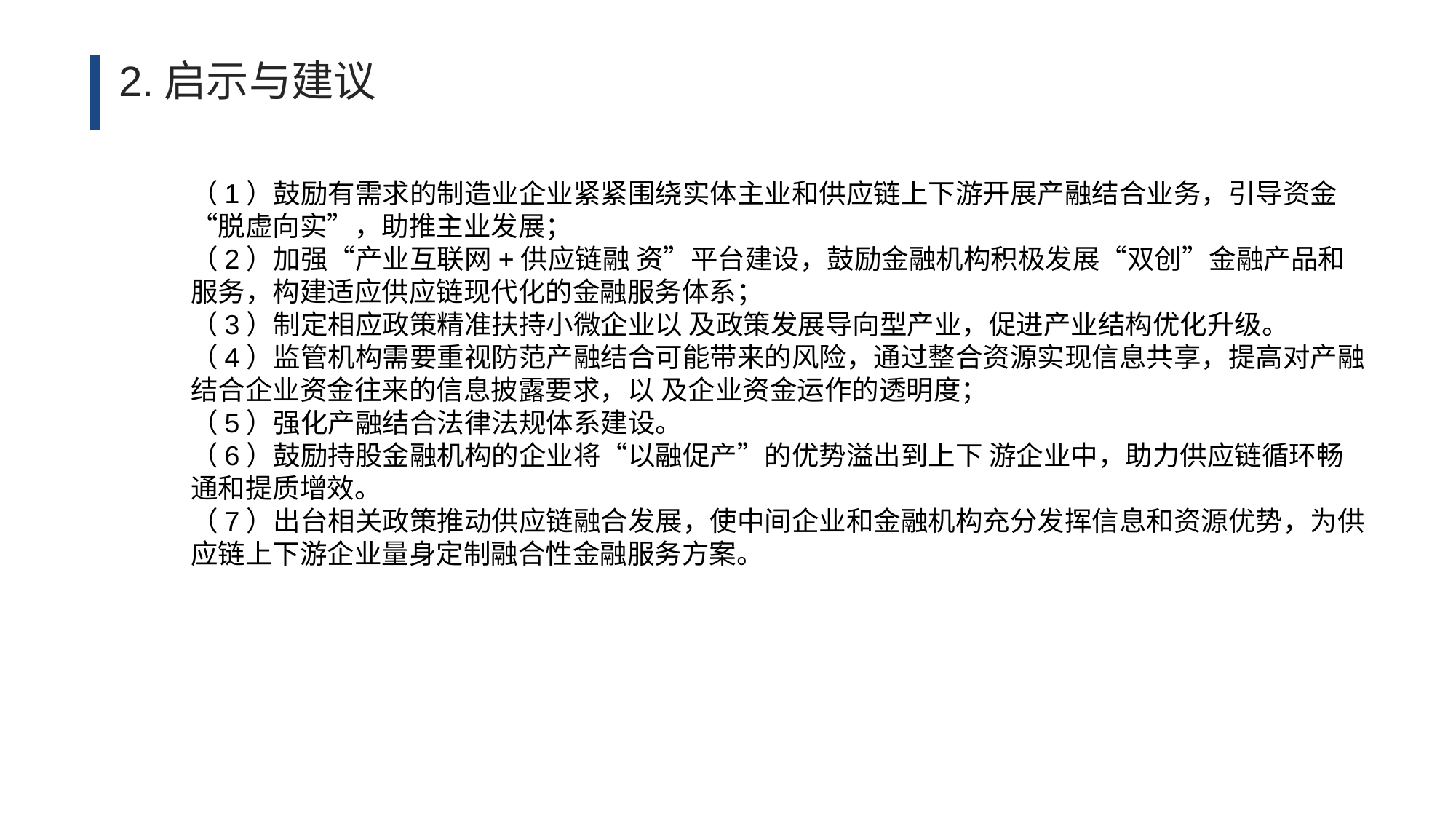

2.启示与建议
（1）鼓励有需求的制造业企业紧紧围绕实体主业和供应链上下游开展产融结合业务，引导资金“脱虚向实”，助推主业发展；
（2）加强“产业互联网+供应链融 资”平台建设，鼓励金融机构积极发展“双创”金融产品和服务，构建适应供应链现代化的金融服务体系；
（3）制定相应政策精准扶持小微企业以 及政策发展导向型产业，促进产业结构优化升级。
（4）监管机构需要重视防范产融结合可能带来的风险，通过整合资源实现信息共享，提高对产融结合企业资金往来的信息披露要求，以 及企业资金运作的透明度；
（5）强化产融结合法律法规体系建设。
（6）鼓励持股金融机构的企业将“以融促产”的优势溢出到上下 游企业中，助力供应链循环畅通和提质增效。
（7）出台相关政策推动供应链融合发展，使中间企业和金融机构充分发挥信息和资源优势，为供应链上下游企业量身定制融合性金融服务方案。